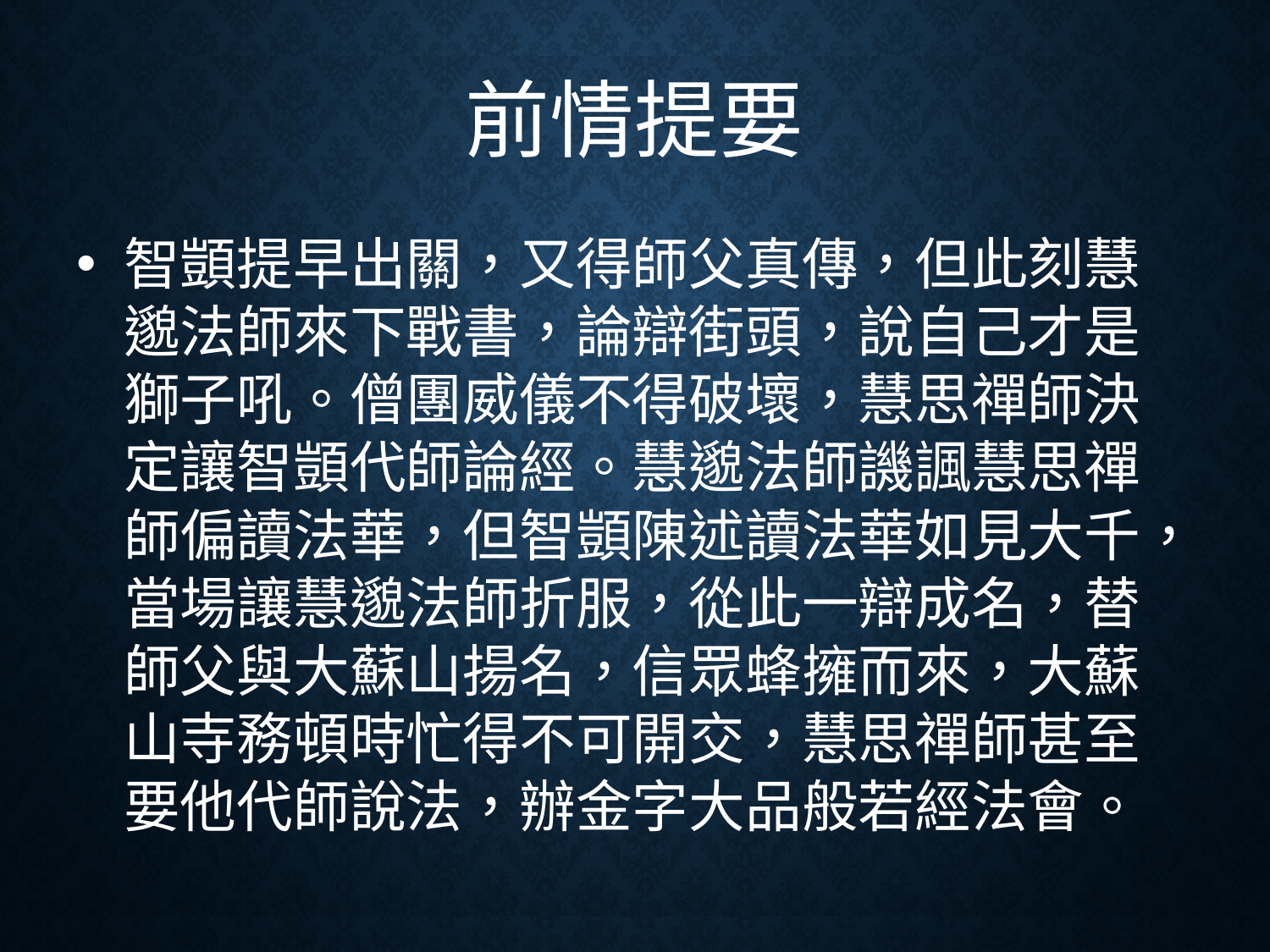

# 前情提要
智顗提早出關，又得師父真傳，但此刻慧邈法師來下戰書，論辯街頭，說自己才是獅子吼。僧團威儀不得破壞，慧思禪師決定讓智顗代師論經。慧邈法師譏諷慧思禪師偏讀法華，但智顗陳述讀法華如見大千，當場讓慧邈法師折服，從此一辯成名，替師父與大蘇山揚名，信眾蜂擁而來，大蘇山寺務頓時忙得不可開交，慧思禪師甚至要他代師說法，辦金字大品般若經法會。